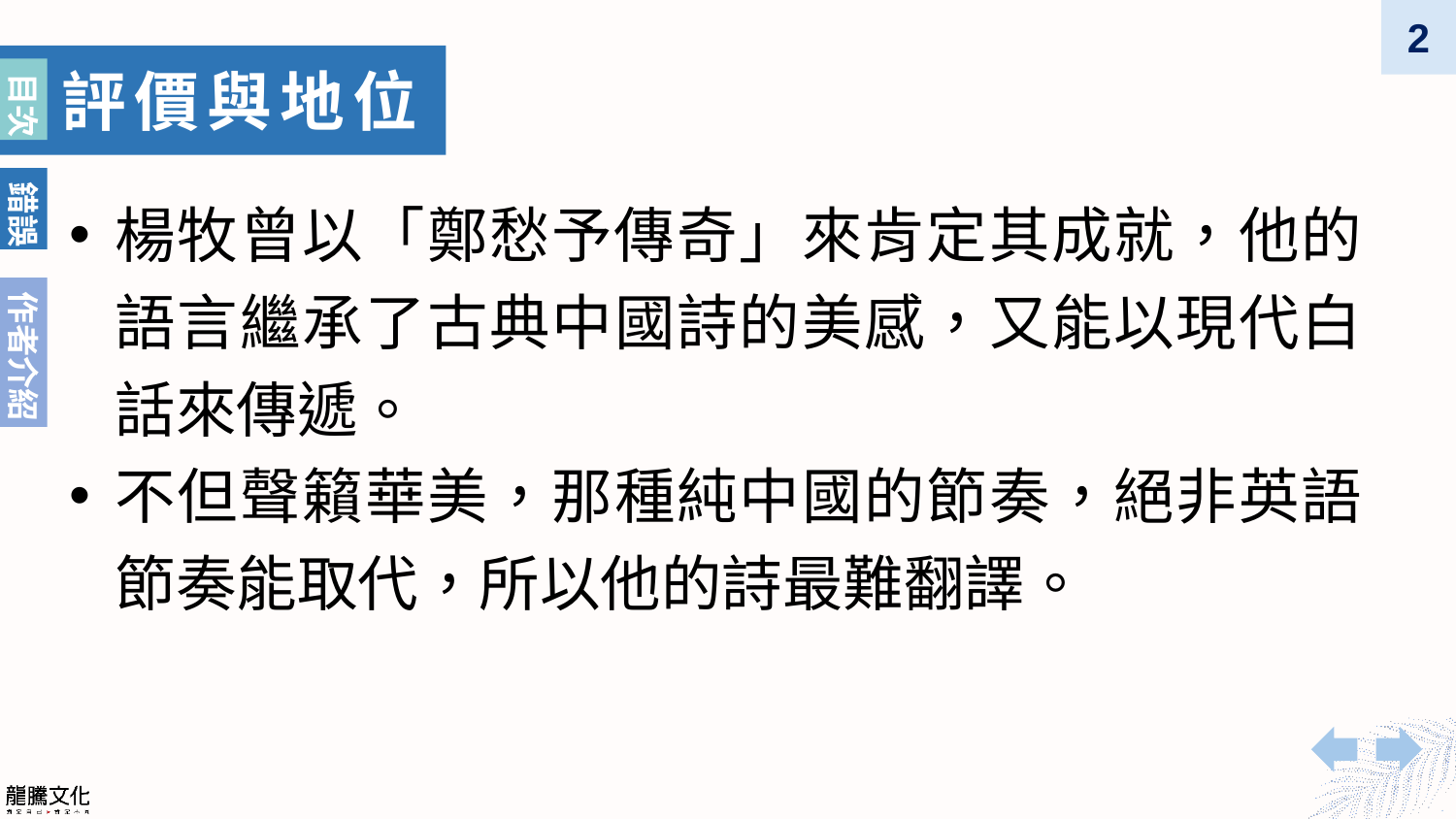

評價與地位
目次
楊牧曾以「鄭愁予傳奇」來肯定其成就，他的語言繼承了古典中國詩的美感，又能以現代白話來傳遞。
不但聲籟華美，那種純中國的節奏，絕非英語節奏能取代，所以他的詩最難翻譯。